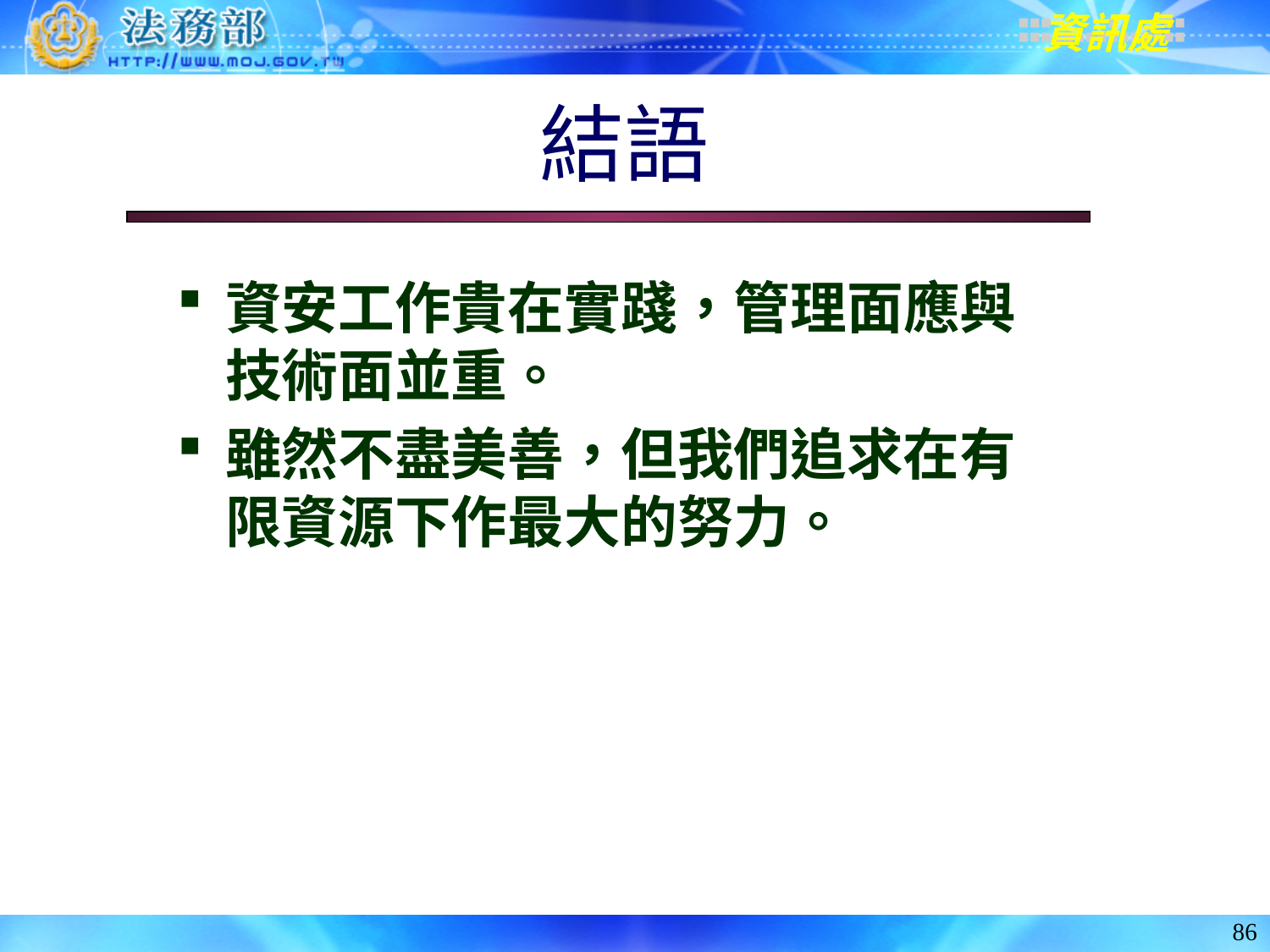

# 結語

資安工作貴在實踐，管理面應與技術面並重。
雖然不盡美善，但我們追求在有限資源下作最大的努力。